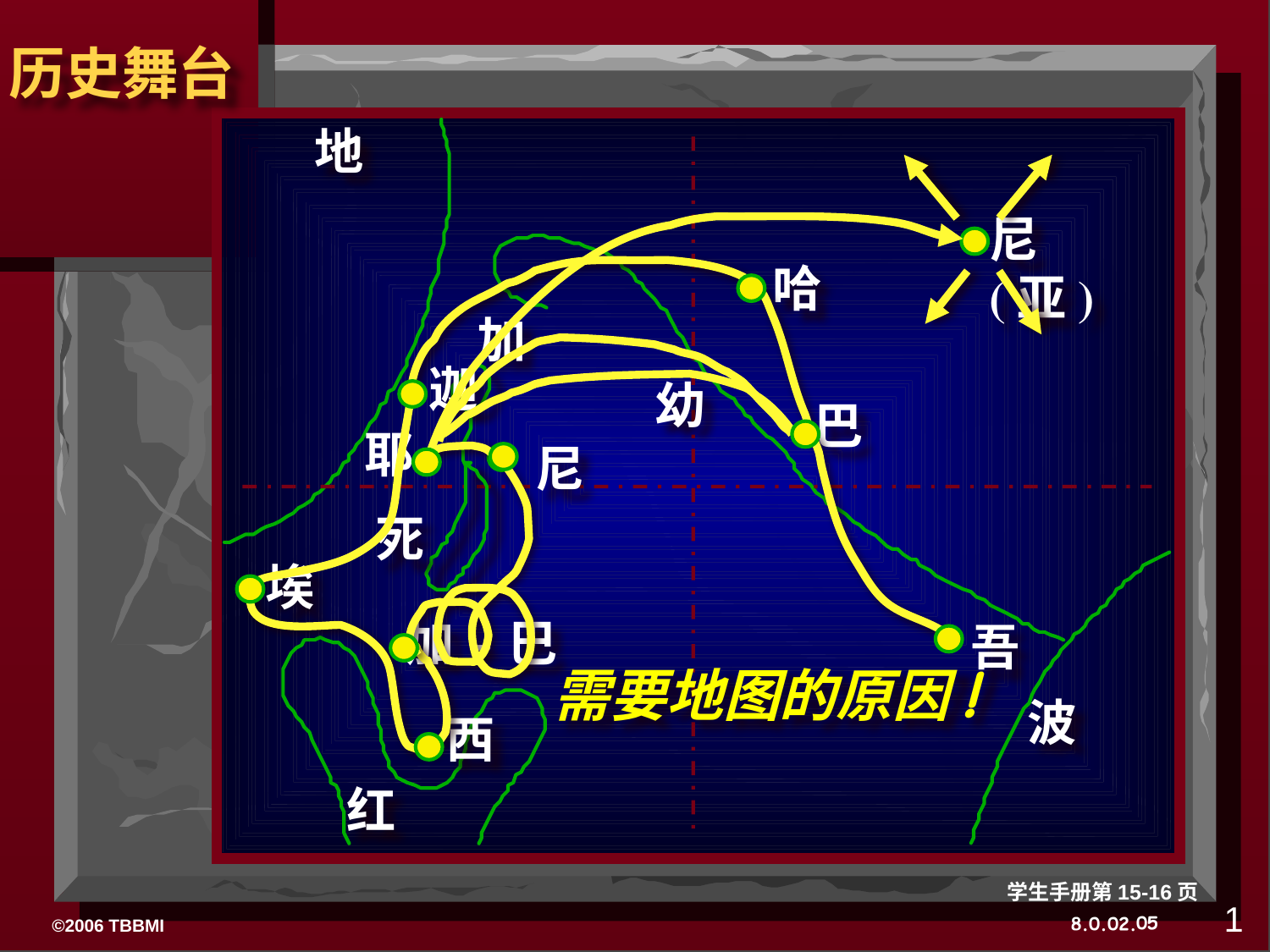

地

尼(亚)

哈

加

迦

幼

巴

耶

尼

死
埃

加-巴
吾

需要地图的原因!
波
西

红
学生手册第15-16页
1
05